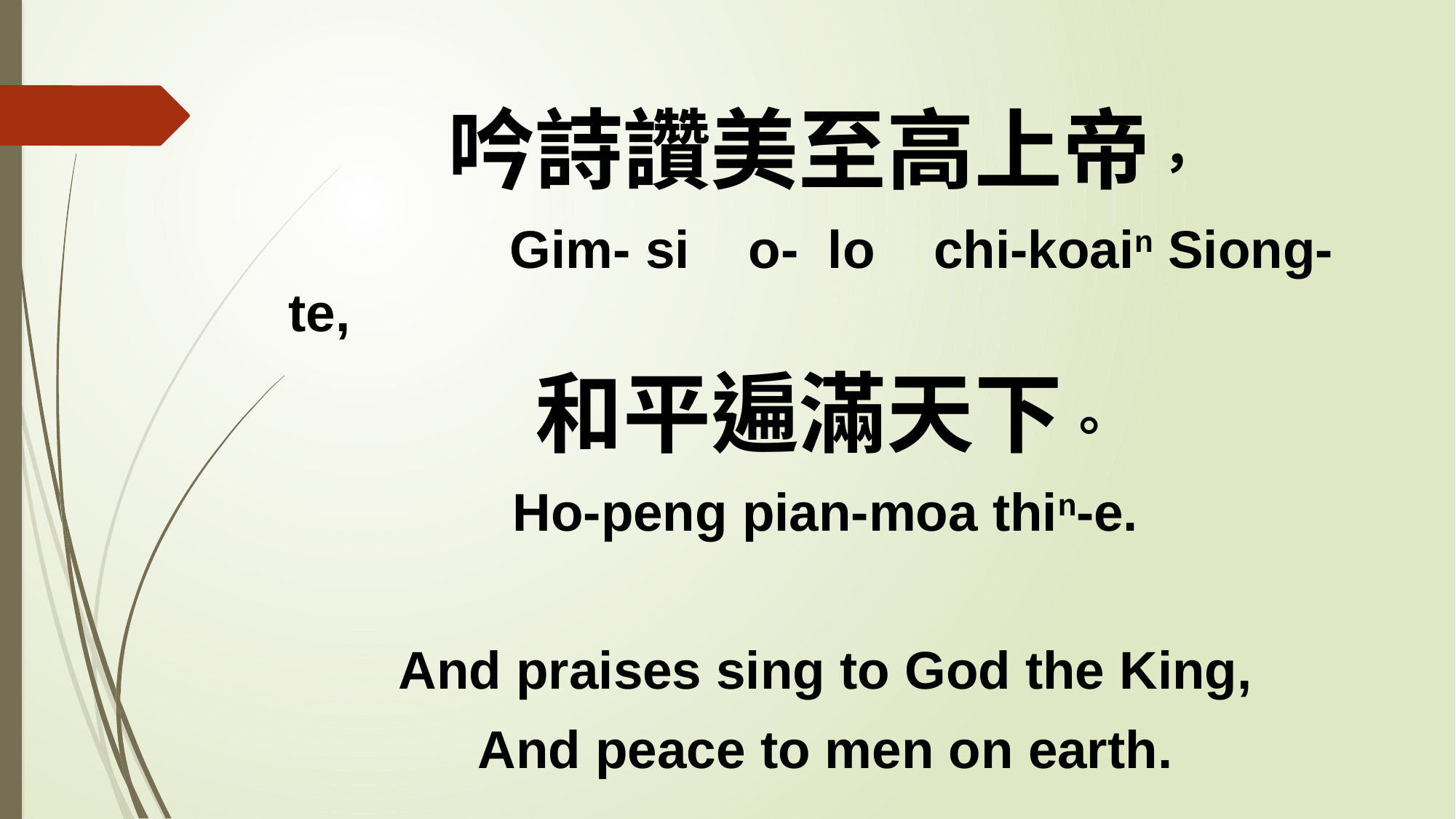

吟詩讚美至高上帝，
               Gim- si    o-  lo    chi-koain Siong-te,
和平遍滿天下。
Ho-peng pian-moa thin-e.

And praises sing to God the King,
And peace to men on earth.